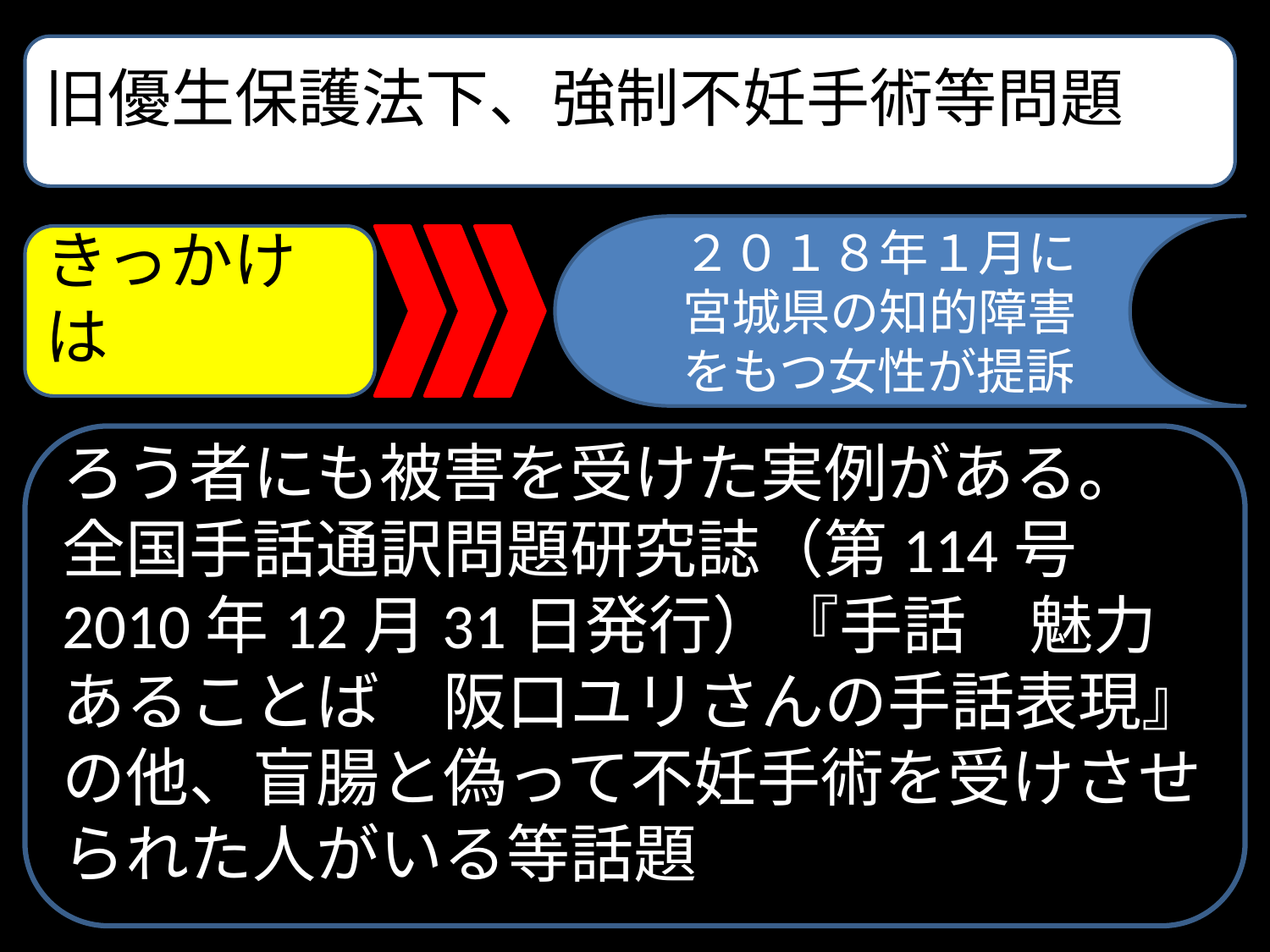

旧優生保護法下、強制不妊手術等問題

２０１８年１月に宮城県の知的障害をもつ女性が提訴
きっかけは

ろう者にも被害を受けた実例がある。
全国手話通訳問題研究誌（第114号2010年12月31日発行）『手話　魅力あることば　阪口ユリさんの手話表現』の他、盲腸と偽って不妊手術を受けさせられた人がいる等話題